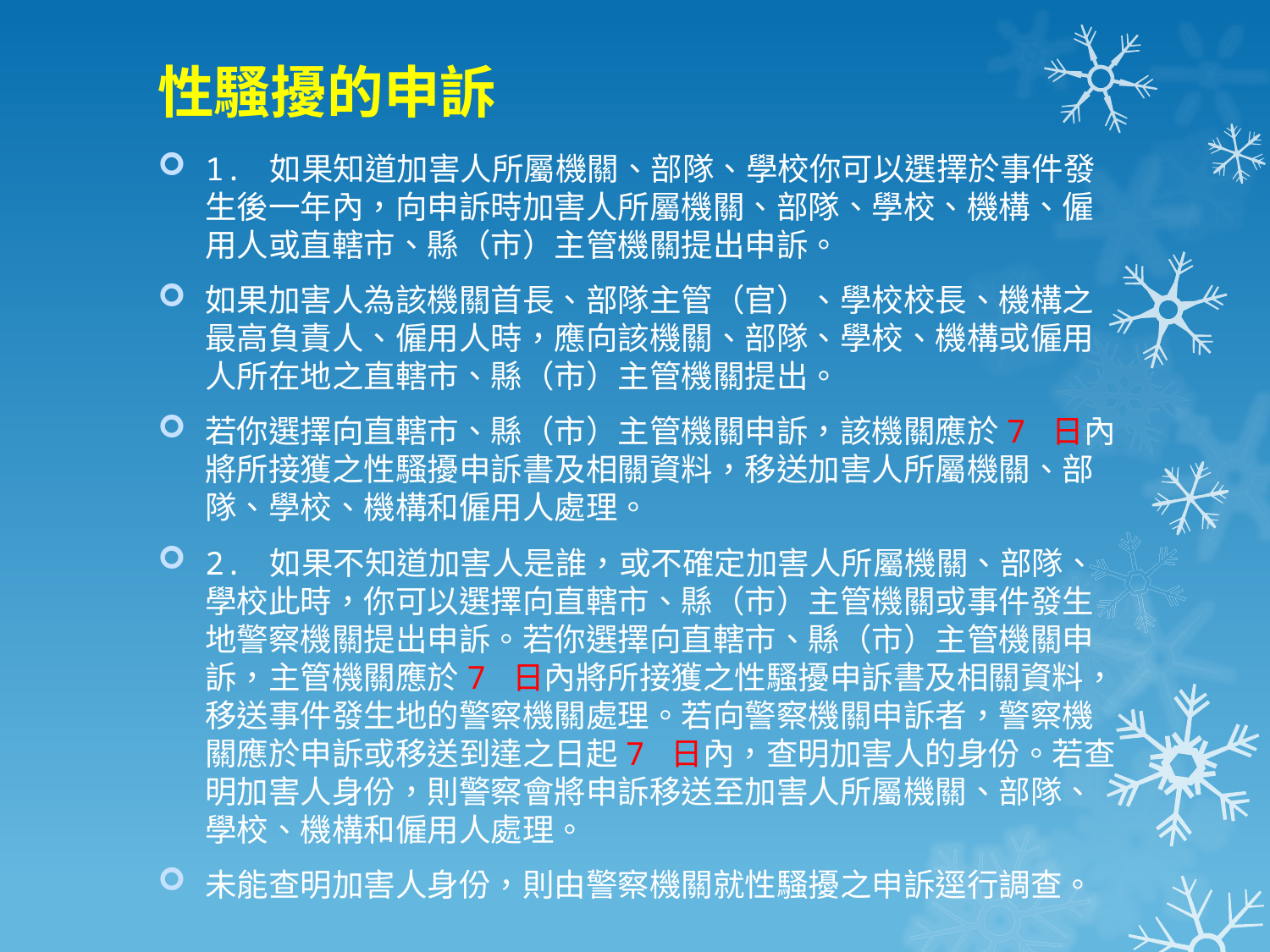

# 性騷擾的申訴
1. 如果知道加害人所屬機關、部隊、學校你可以選擇於事件發生後一年內，向申訴時加害人所屬機關、部隊、學校、機構、僱用人或直轄市、縣（市）主管機關提出申訴。
如果加害人為該機關首長、部隊主管（官）、學校校長、機構之最高負責人、僱用人時，應向該機關、部隊、學校、機構或僱用人所在地之直轄市、縣（市）主管機關提出。
若你選擇向直轄市、縣（市）主管機關申訴，該機關應於7 日內將所接獲之性騷擾申訴書及相關資料，移送加害人所屬機關、部隊、學校、機構和僱用人處理。
2. 如果不知道加害人是誰，或不確定加害人所屬機關、部隊、學校此時，你可以選擇向直轄市、縣（市）主管機關或事件發生地警察機關提出申訴。若你選擇向直轄市、縣（市）主管機關申訴，主管機關應於7 日內將所接獲之性騷擾申訴書及相關資料，移送事件發生地的警察機關處理。若向警察機關申訴者，警察機關應於申訴或移送到達之日起7 日內，查明加害人的身份。若查明加害人身份，則警察會將申訴移送至加害人所屬機關、部隊、學校、機構和僱用人處理。
未能查明加害人身份，則由警察機關就性騷擾之申訴逕行調查。